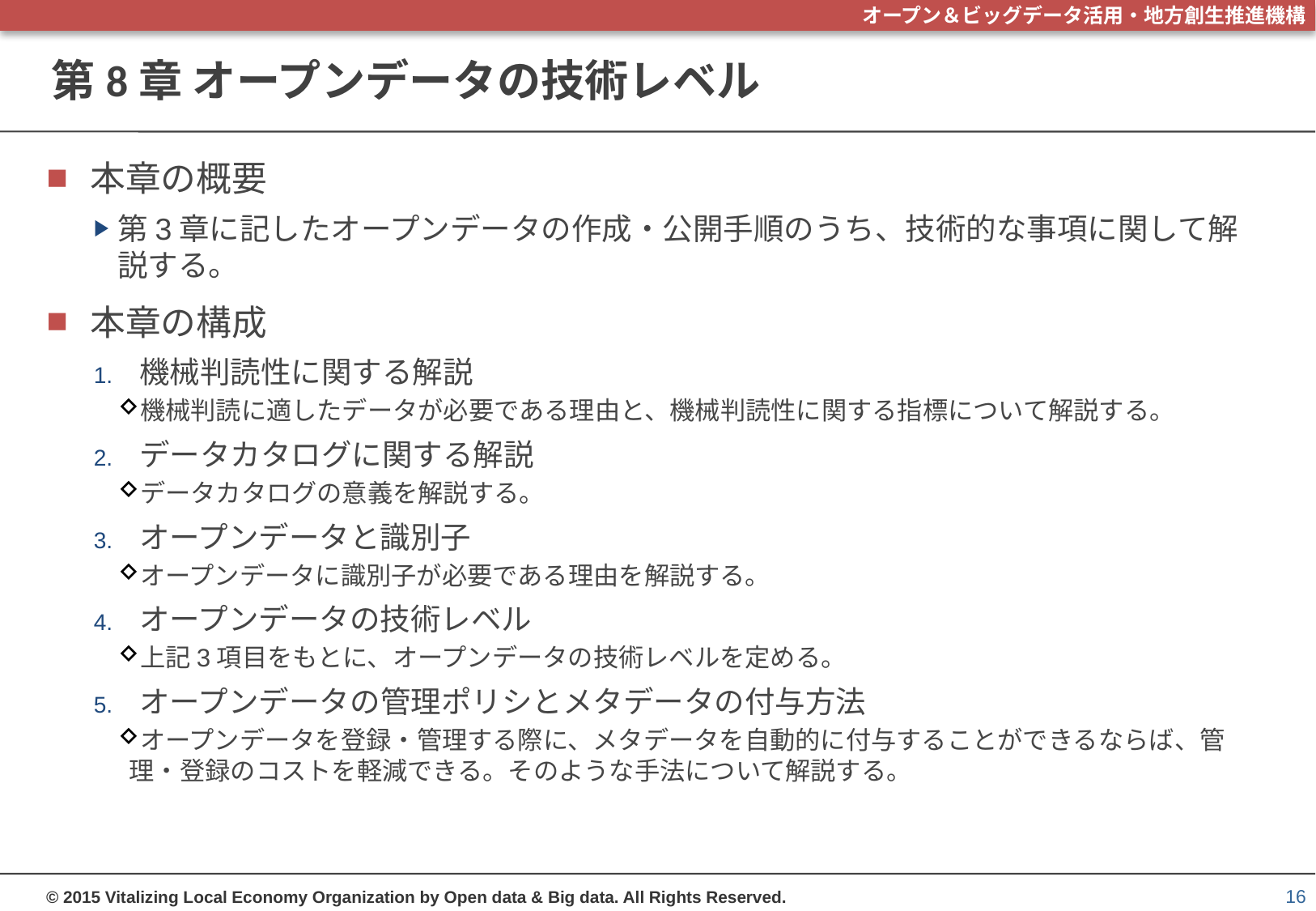

# 第8章 オープンデータの技術レベル
本章の概要
第3章に記したオープンデータの作成・公開手順のうち、技術的な事項に関して解説する。
本章の構成
機械判読性に関する解説
機械判読に適したデータが必要である理由と、機械判読性に関する指標について解説する。
データカタログに関する解説
データカタログの意義を解説する。
オープンデータと識別子
オープンデータに識別子が必要である理由を解説する。
オープンデータの技術レベル
上記3項目をもとに、オープンデータの技術レベルを定める。
オープンデータの管理ポリシとメタデータの付与方法
オープンデータを登録・管理する際に、メタデータを自動的に付与することができるならば、管理・登録のコストを軽減できる。そのような手法について解説する。
16